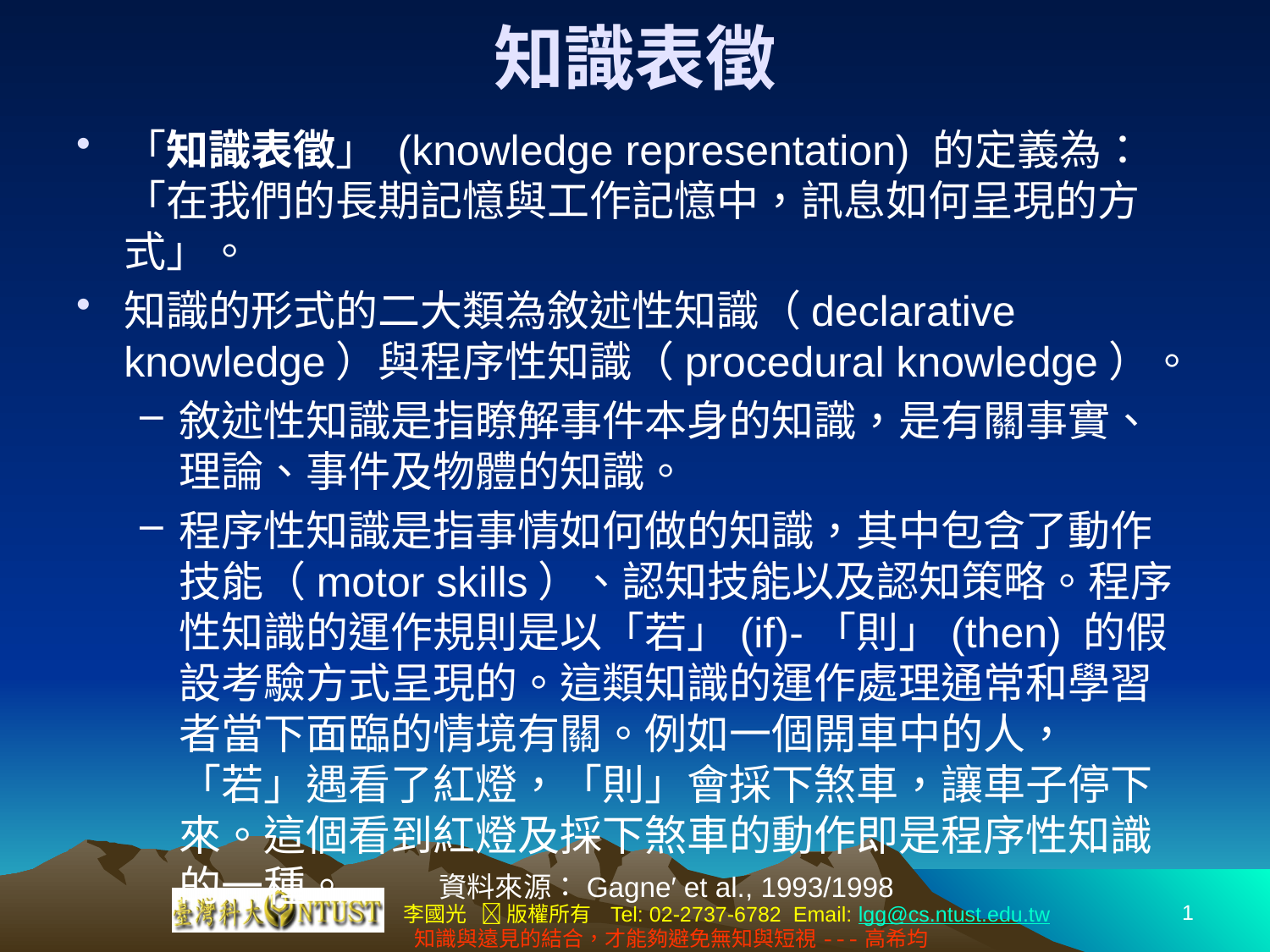

# 知識表徵
「知識表徵」 (knowledge representation) 的定義為：「在我們的長期記憶與工作記憶中，訊息如何呈現的方式」。
知識的形式的二大類為敘述性知識（declarative knowledge）與程序性知識（procedural knowledge）。
敘述性知識是指瞭解事件本身的知識，是有關事實、理論、事件及物體的知識。
程序性知識是指事情如何做的知識，其中包含了動作技能（motor skills）、認知技能以及認知策略。程序性知識的運作規則是以「若」(if)-「則」(then) 的假設考驗方式呈現的。這類知識的運作處理通常和學習者當下面臨的情境有關。例如一個開車中的人，「若」遇看了紅燈，「則」會採下煞車，讓車子停下來。這個看到紅燈及採下煞車的動作即是程序性知識的一種。
資料來源：Gagne′ et al., 1993/1998
1